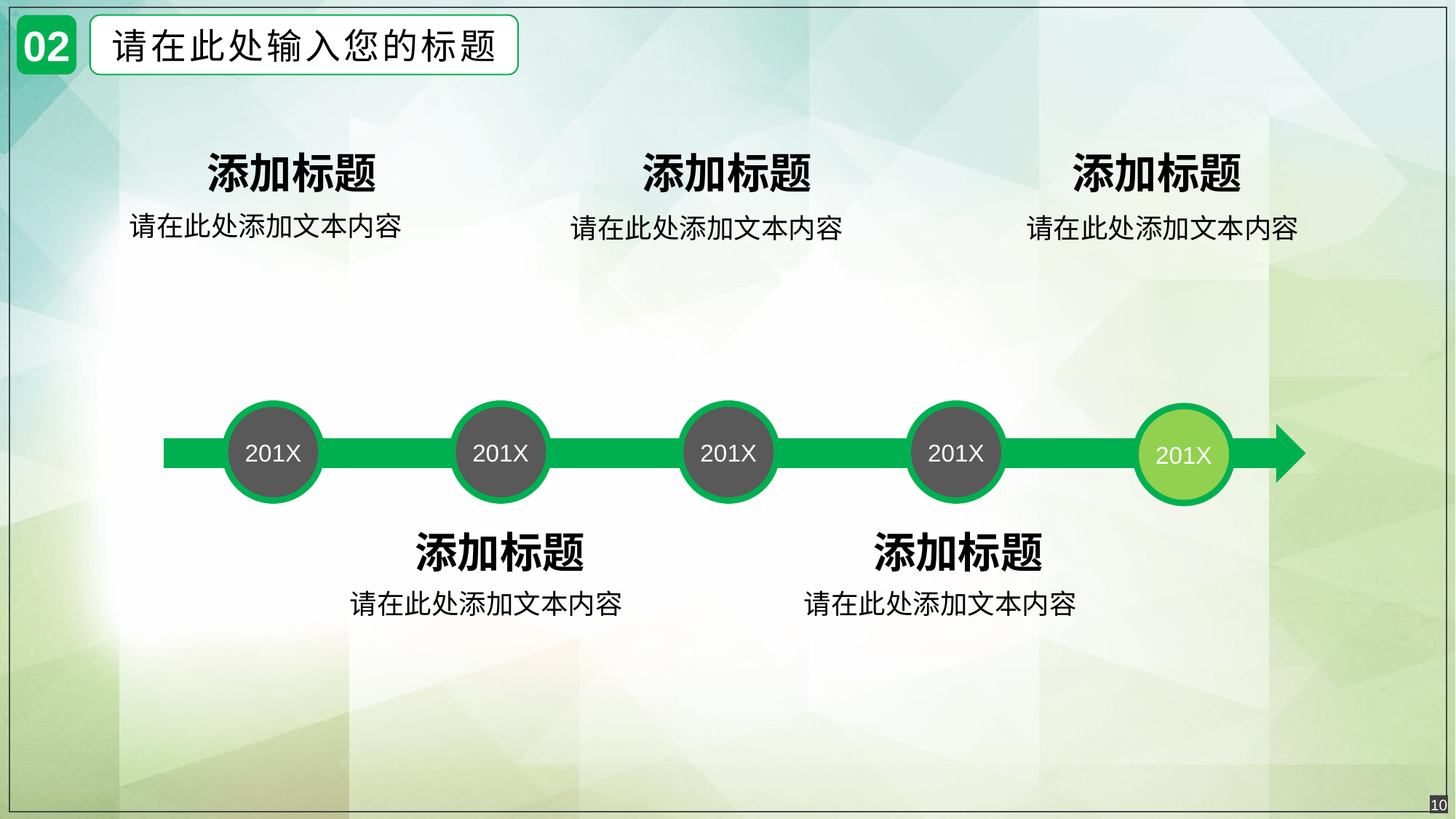

02
请在此处输入您的标题
添加标题
添加标题
添加标题
请在此处添加文本内容
请在此处添加文本内容
请在此处添加文本内容

201X
201X
201X
201X
201X

添加标题
添加标题
请在此处添加文本内容
请在此处添加文本内容
10